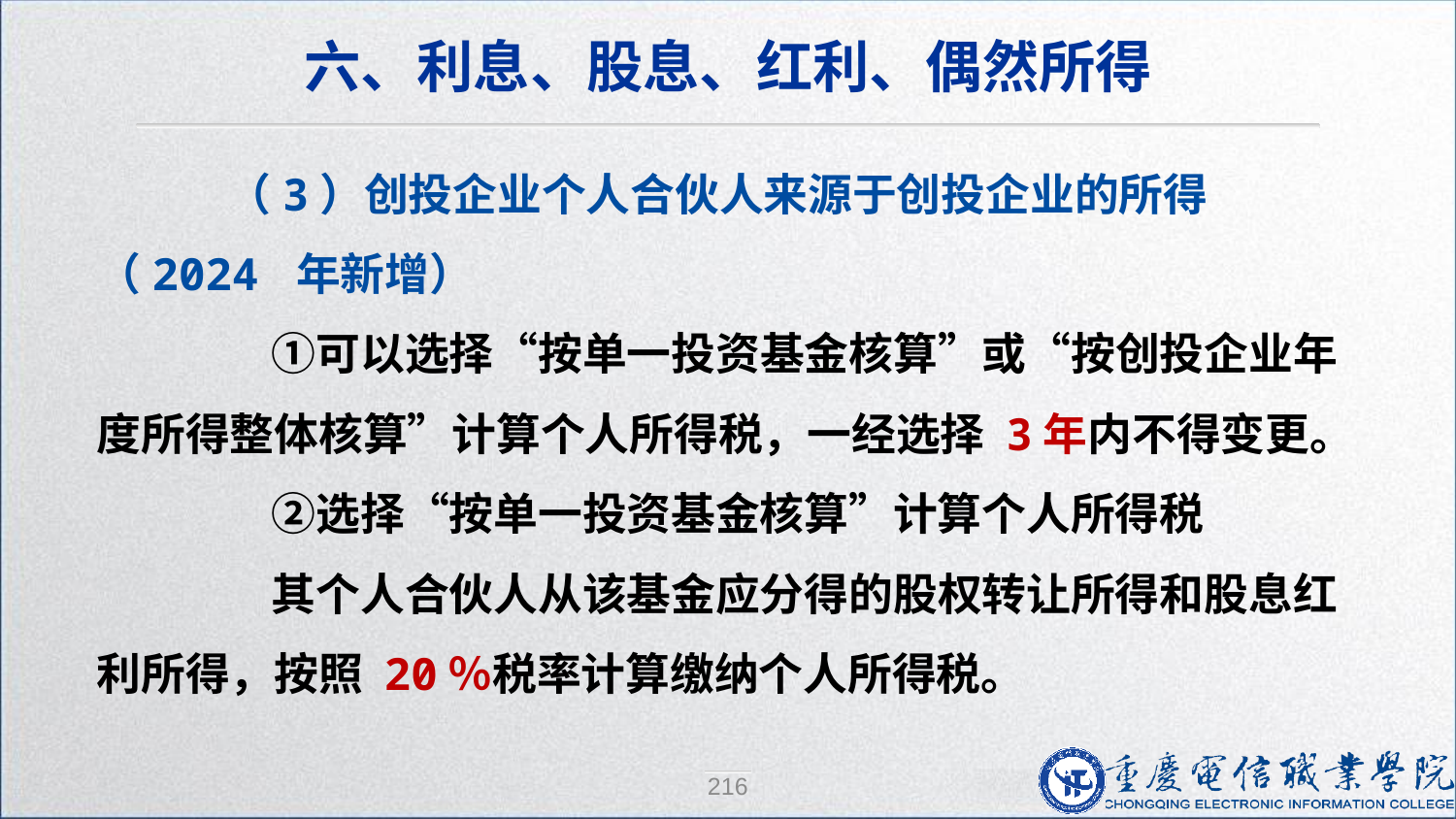

六、利息、股息、红利、偶然所得
　（3）创投企业个人合伙人来源于创投企业的所得（2024 年新增）
　　①可以选择“按单一投资基金核算”或“按创投企业年度所得整体核算”计算个人所得税，一经选择 3年内不得变更。
　　②选择“按单一投资基金核算”计算个人所得税
　　其个人合伙人从该基金应分得的股权转让所得和股息红利所得，按照 20％税率计算缴纳个人所得税。
216